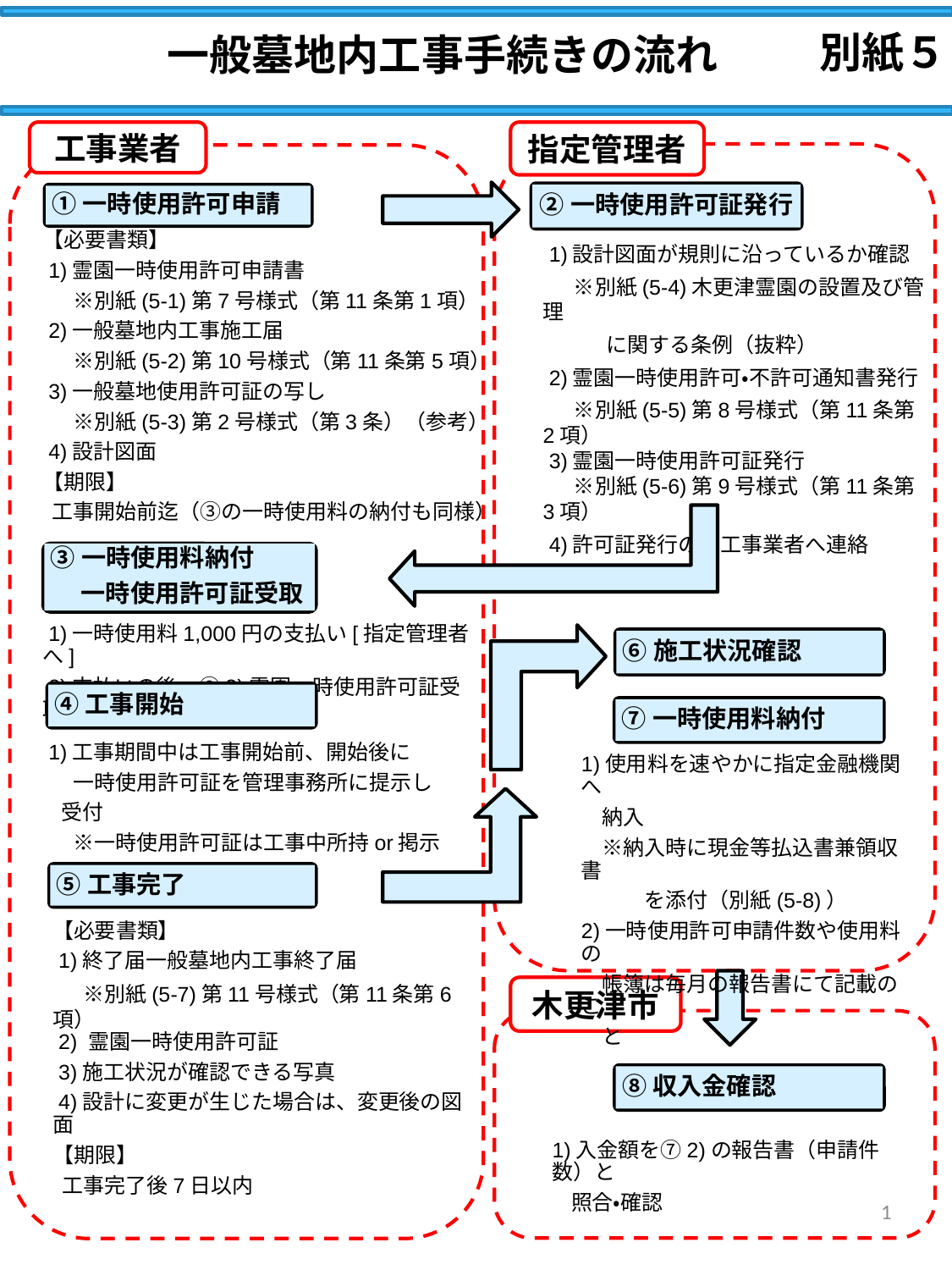

別紙５
一般墓地内工事手続きの流れ
指定管理者

工事業者

②一時使用許可証発行

①一時使用許可申請
【必要書類】
 1)霊園一時使用許可申請書
 　※別紙(5-1)第7号様式（第11条第1項）
 2)一般墓地内工事施工届
 　※別紙(5-2)第10号様式（第11条第5項）
 3)一般墓地使用許可証の写し
 　※別紙(5-3)第2号様式（第3条）（参考）
 4)設計図面
【期限】
 工事開始前迄（③の一時使用料の納付も同様）
 1)設計図面が規則に沿っているか確認
 　※別紙(5-4)木更津霊園の設置及び管理
　　　に関する条例（抜粋）
 2)霊園一時使用許可・不許可通知書発行
 　※別紙(5-5)第8号様式（第11条第2項）
 3)霊園一時使用許可証発行
 　※別紙(5-6)第9号様式（第11条第3項）
 4)許可証発行の旨工事業者へ連絡

③一時使用料納付
　 一時使用許可証受取
 1)一時使用料1,000円の支払い[指定管理者へ]
 2)支払いの後、②3)霊園一時使用許可証受取

⑥施工状況確認

④工事開始

⑦一時使用料納付
 1)工事期間中は工事開始前、開始後に
 　一時使用許可証を管理事務所に提示し
   受付
 　※一時使用許可証は工事中所持or掲示
1)使用料を速やかに指定金融機関へ
　納入
　※納入時に現金等払込書兼領収書
　　　を添付（別紙(5-8)）
2)一時使用許可申請件数や使用料の
　帳簿は毎月の報告書にて記載のこ
　と

⑤工事完了
【必要書類】
 1)終了届一般墓地内工事終了届
 　※別紙(5-7)第11号様式（第11条第6項）
 2) 霊園一時使用許可証
 3)施工状況が確認できる写真
 4)設計に変更が生じた場合は、変更後の図面
【期限】
 工事完了後7日以内
木更津市

⑧収入金確認
1)入金額を⑦2)の報告書（申請件数）と
   照合・確認
1